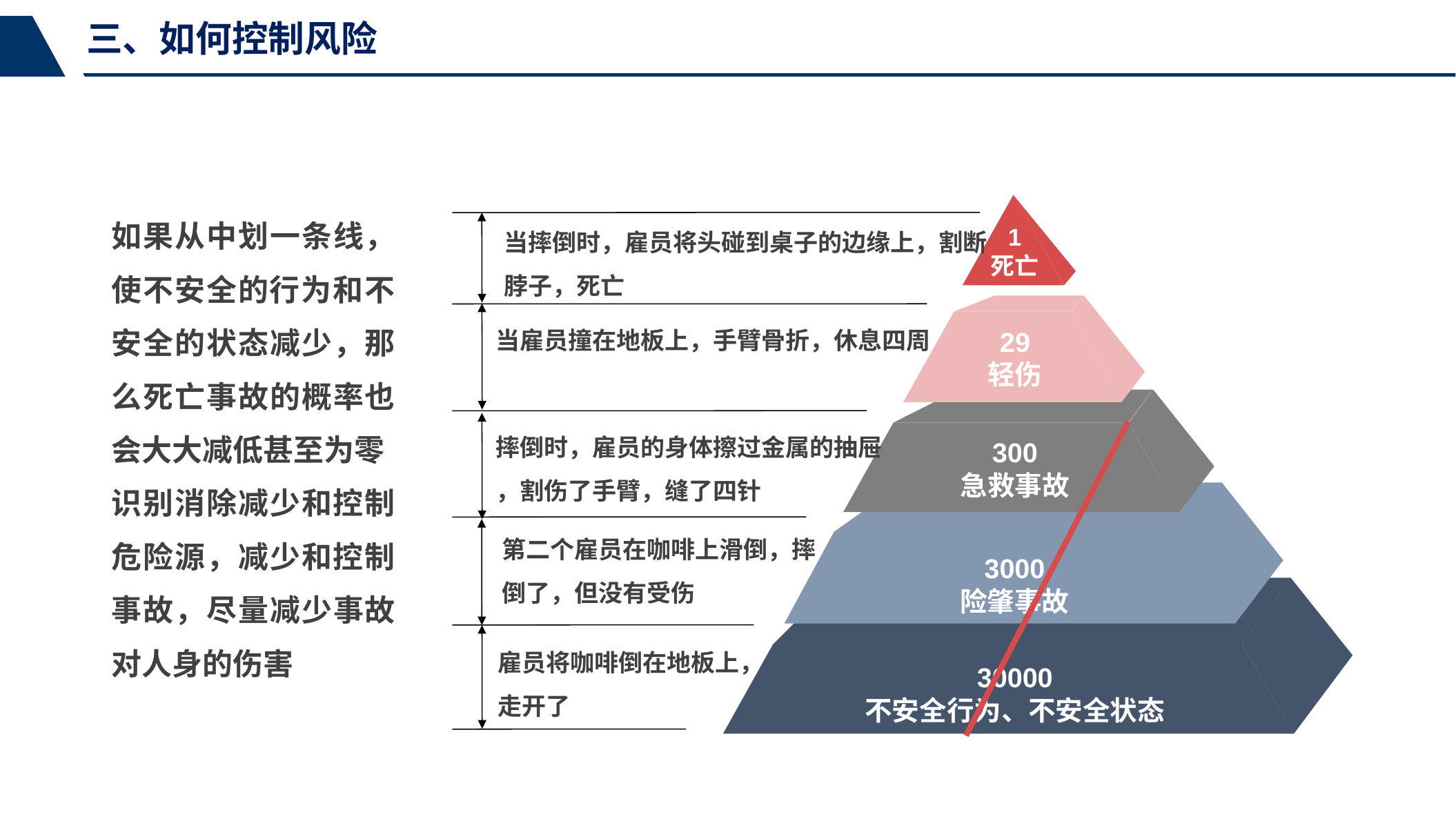

三、如何控制风险

如果从中划一条线，使不安全的行为和不安全的状态减少，那么死亡事故的概率也会大大减低甚至为零
识别消除减少和控制危险源，减少和控制事故，尽量减少事故对人身的伤害
当摔倒时，雇员将头碰到桌子的边缘上，割断
脖子，死亡

1
死亡

29
轻伤
当雇员撞在地板上，手臂骨折，休息四周

摔倒时，雇员的身体擦过金属的抽屉
，割伤了手臂，缝了四针

300
急救事故

第二个雇员在咖啡上滑倒，摔
倒了，但没有受伤

3000
险肇事故

雇员将咖啡倒在地板上，
走开了
30000
不安全行为、不安全状态